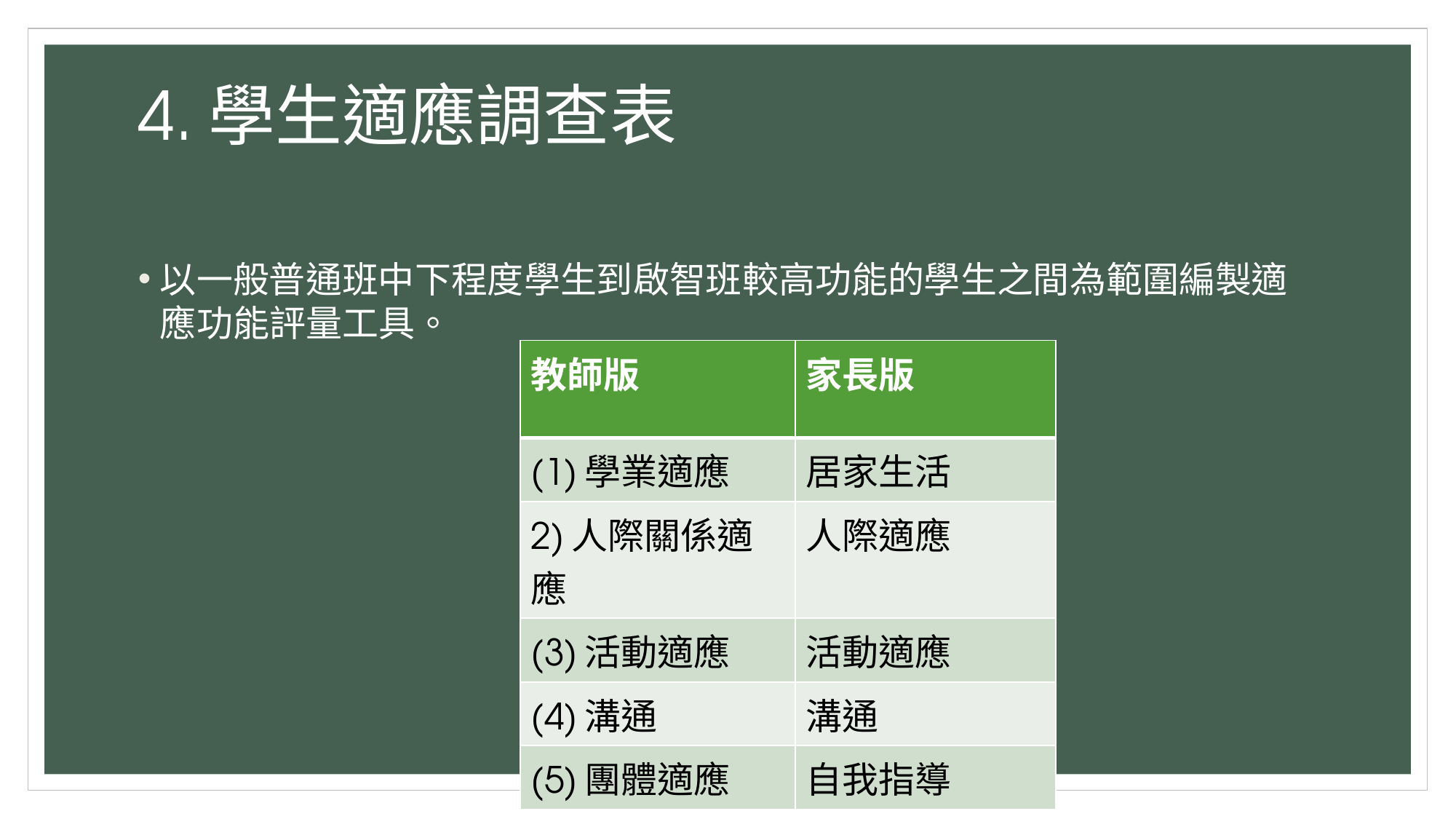

# 4.學生適應調查表
以一般普通班中下程度學生到啟智班較高功能的學生之間為範圍編製適應功能評量工具。

| 教師版 | 家長版 |
| --- | --- |
| (1)學業適應 | 居家生活 |
| 2)人際關係適應 | 人際適應 |
| (3)活動適應 | 活動適應 |
| (4)溝通 | 溝通 |
| (5)團體適應 | 自我指導 |